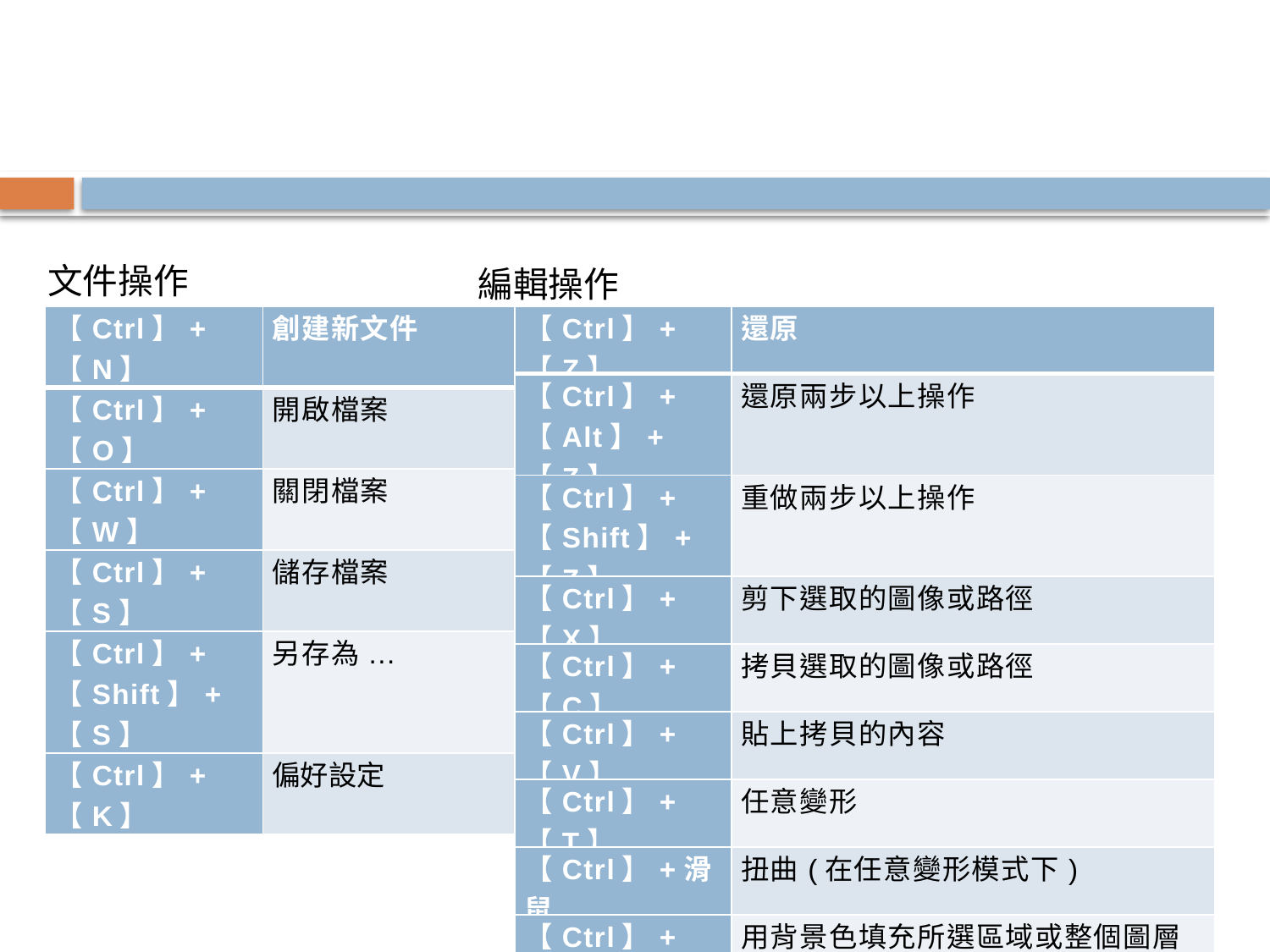

#
文件操作

編輯操作
| 【Ctrl】+【N】 | 創建新文件 |
| --- | --- |
| 【Ctrl】+【O】 | 開啟檔案 |
| 【Ctrl】+【W】 | 關閉檔案 |
| 【Ctrl】+【S】 | 儲存檔案 |
| 【Ctrl】+【Shift】+【S】 | 另存為... |
| 【Ctrl】+【K】 | 偏好設定 |
| 【Ctrl】+【Z】 | 還原 |
| --- | --- |
| 【Ctrl】+【Alt】+【Z】 | 還原兩步以上操作 |
| 【Ctrl】+【Shift】+【Z】 | 重做兩步以上操作 |
| 【Ctrl】+【X】 | 剪下選取的圖像或路徑 |
| 【Ctrl】+【C】 | 拷貝選取的圖像或路徑 |
| 【Ctrl】+【V】 | 貼上拷貝的內容 |
| 【Ctrl】+【T】 | 任意變形 |
| 【Ctrl】+滑鼠 | 扭曲(在任意變形模式下) |
| 【Ctrl】+【BackSpace】 | 用背景色填充所選區域或整個圖層 |
| 【Alt】+【BackSpace】 | 用前景色填充所選區域或整個圖層 |